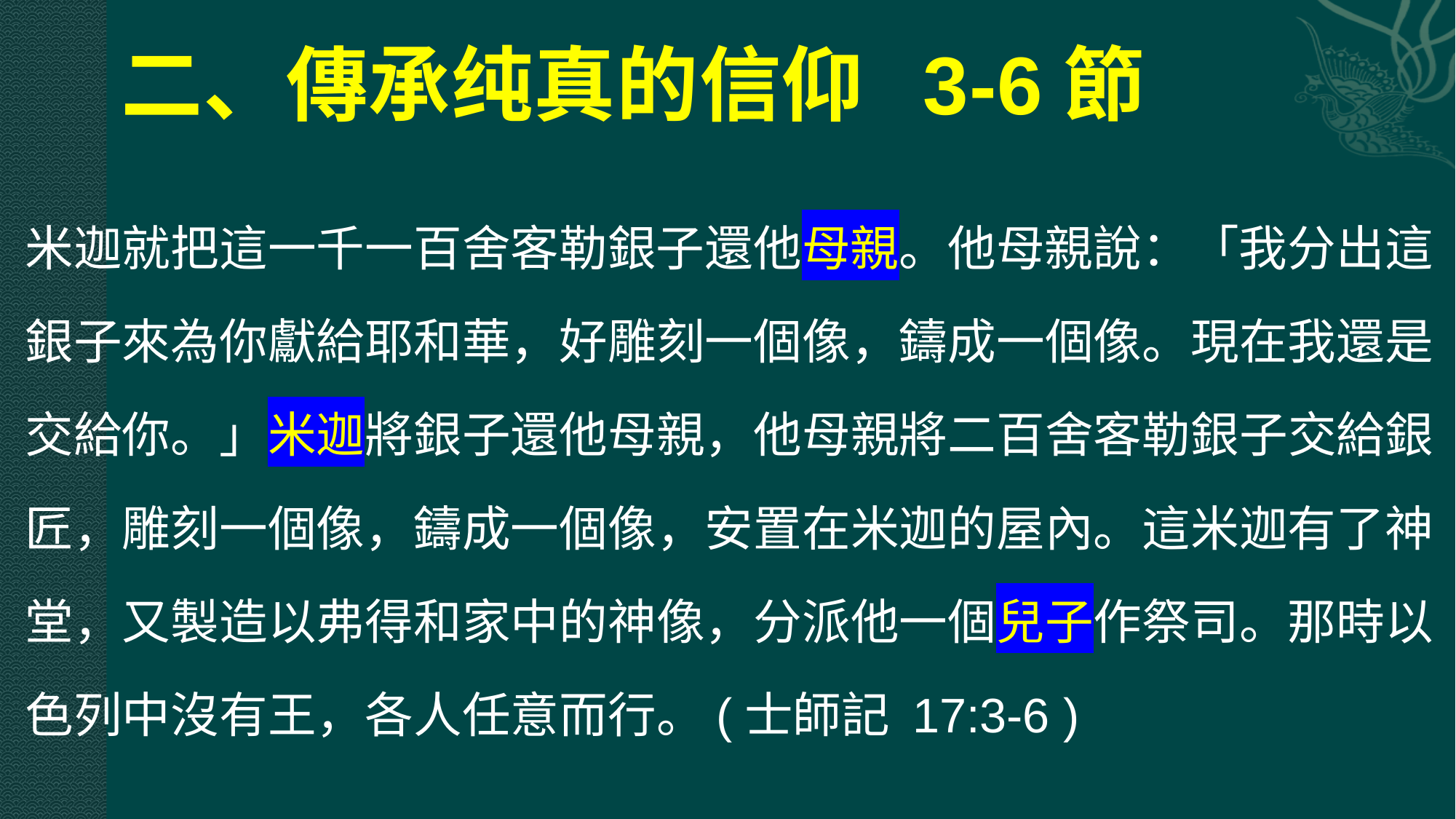

# 二、傳承纯真的信仰  3-6節
米迦就把這一千一百舍客勒銀子還他母親。他母親說：「我分出這銀子來為你獻給耶和華，好雕刻一個像，鑄成一個像。現在我還是交給你。」米迦將銀子還他母親，他母親將二百舍客勒銀子交給銀匠，雕刻一個像，鑄成一個像，安置在米迦的屋內。這米迦有了神堂，又製造以弗得和家中的神像，分派他一個兒子作祭司。那時以色列中沒有王，各人任意而行。(士師記 17:3-6 )